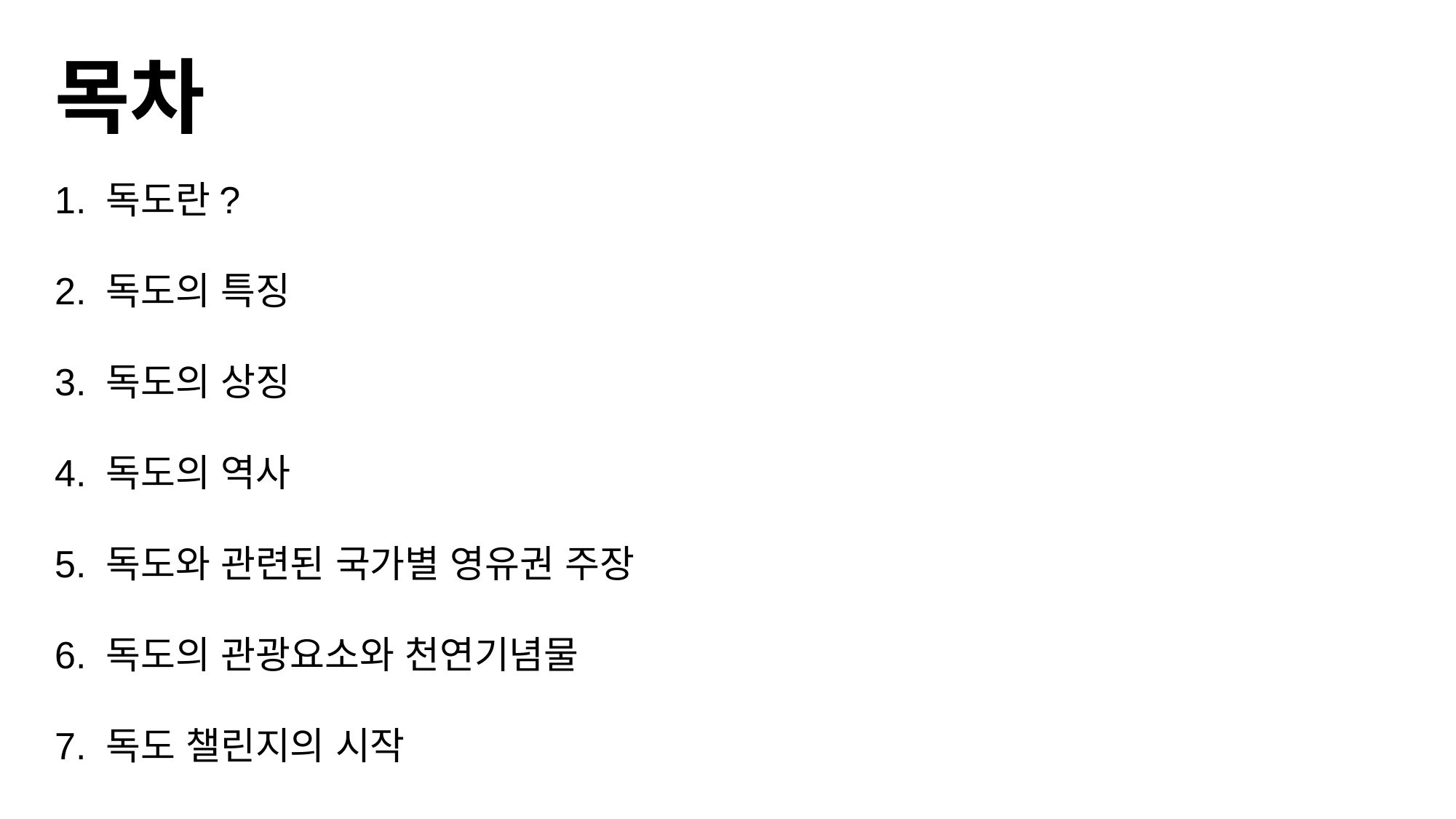

목차
1. 독도란?

2. 독도의 특징

3. 독도의 상징

4. 독도의 역사

5. 독도와 관련된 국가별 영유권 주장

6. 독도의 관광요소와 천연기념물

7. 독도 챌린지의 시작